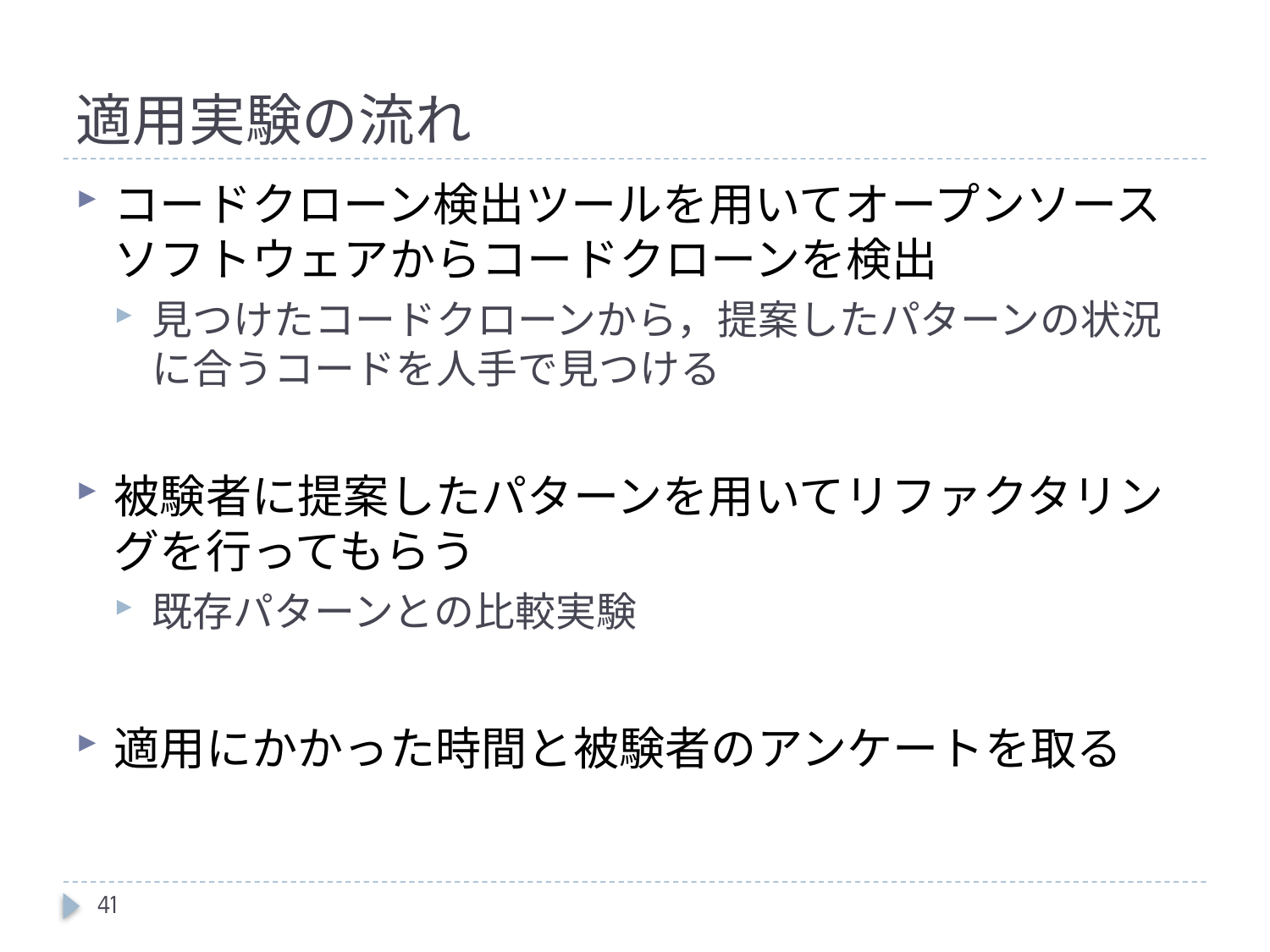

# 適用実験の流れ
コードクローン検出ツールを用いてオープンソースソフトウェアからコードクローンを検出
見つけたコードクローンから，提案したパターンの状況に合うコードを人手で見つける

被験者に提案したパターンを用いてリファクタリングを行ってもらう
既存パターンとの比較実験

適用にかかった時間と被験者のアンケートを取る
41